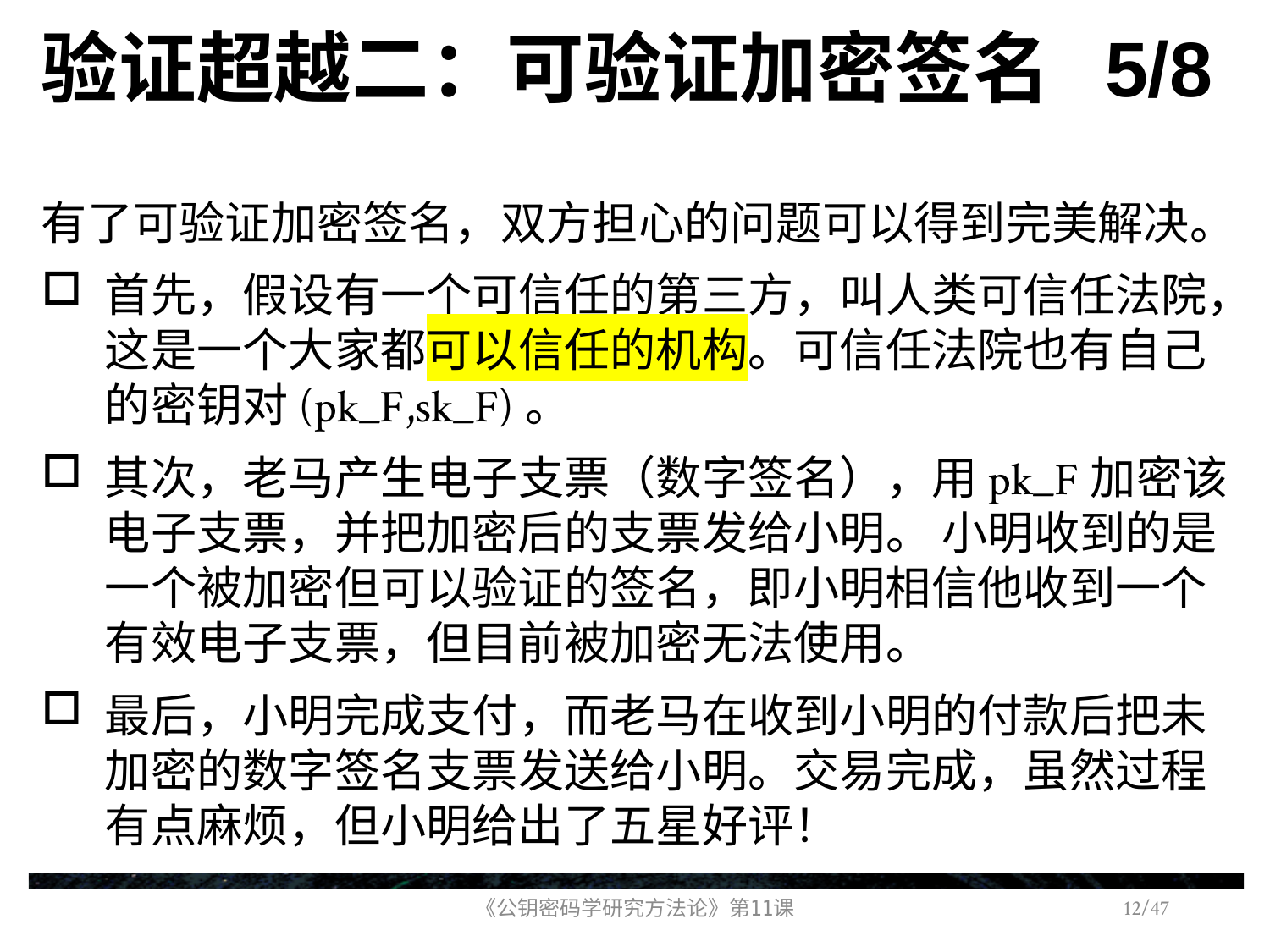

# 验证超越二：可验证加密签名  5/8
有了可验证加密签名，双方担心的问题可以得到完美解决。
首先，假设有一个可信任的第三方，叫人类可信任法院，这是一个大家都可以信任的机构。可信任法院也有自己的密钥对(pk_F,sk_F)。
其次，老马产生电子支票（数字签名），用pk_F加密该电子支票，并把加密后的支票发给小明。 小明收到的是一个被加密但可以验证的签名，即小明相信他收到一个有效电子支票，但目前被加密无法使用。
最后，小明完成支付，而老马在收到小明的付款后把未加密的数字签名支票发送给小明。交易完成，虽然过程有点麻烦，但小明给出了五星好评！
《公钥密码学研究方法论》第11课
12/47